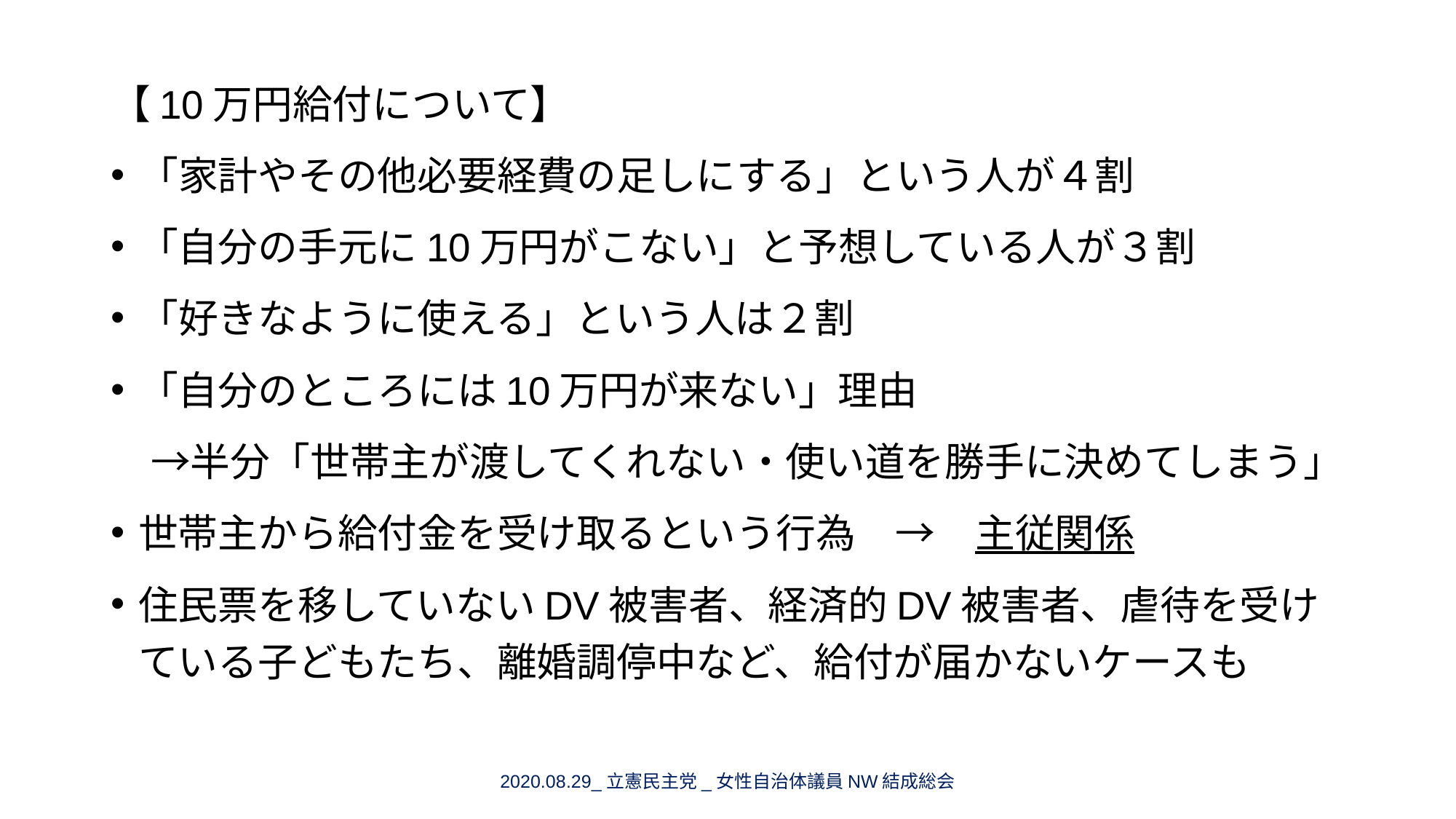

【10万円給付について】
「家計やその他必要経費の足しにする」という人が４割
「自分の手元に10万円がこない」と予想している人が３割
「好きなように使える」という人は２割
「自分のところには10万円が来ない」理由
　→半分「世帯主が渡してくれない・使い道を勝手に決めてしまう」
世帯主から給付金を受け取るという行為　→　主従関係
住民票を移していないDV被害者、経済的DV被害者、虐待を受けている子どもたち、離婚調停中など、給付が届かないケースも
2020.08.29_立憲民主党_女性自治体議員NW結成総会